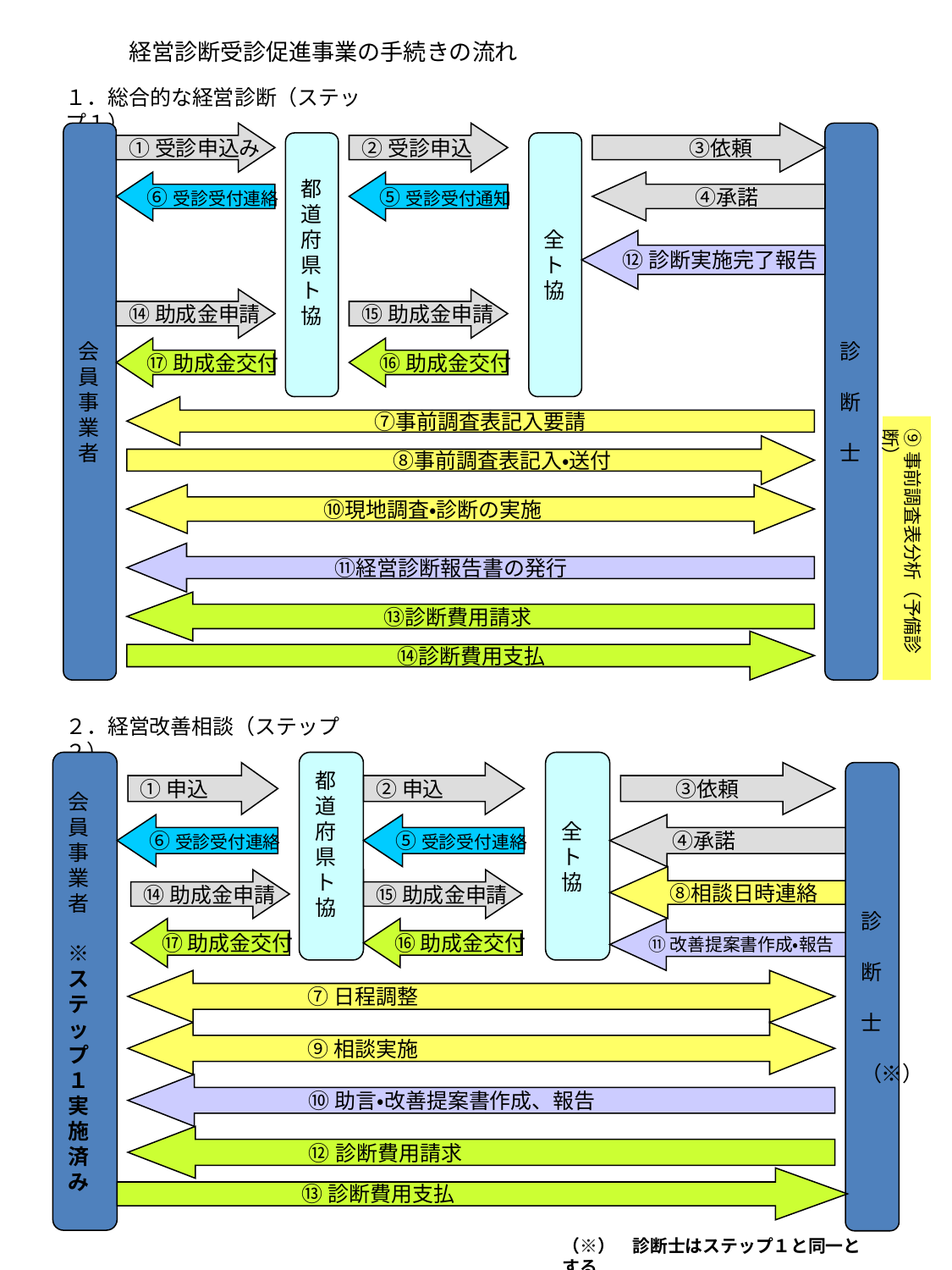

経営診断受診促進事業の手続きの流れ
１．総合的な経営診断（ステップ１）
会
員
事
業
者
①受診申込み
②受診申込
　　　　③依頼
診

断

士
都
道
府
県
ト
協

全
ト
協
⑥受診受付連絡
⑤受診受付通知
　　　④承諾
⑫診断実施完了報告
⑭助成金申請
⑮助成金申請
⑰助成金交付
⑯助成金交付
　　　　　　　　　　⑦事前調査表記入要請
⑨事前調査表分析（予備診断）
　　　　　　　　　　　　⑧事前調査表記入・送付
　　　　               ⑩現地調査・診断の実施
                　　　　 ⑪経営診断報告書の発行
　　　　　　　　　　⑬診断費用請求
　　　　　　　　　　　　 ⑭診断費用支払
２．経営改善相談（ステップ２）
会
員
事
業
者

※ステ
ップ
１実施済み
都
道
府
県
ト
協

全
ト
協

①申込
②申込
　　③依頼
診

断

士

（※）
⑥受診受付連絡
⑤受診受付連絡
　④承諾
　⑧相談日時連絡
⑭助成金申請
⑮助成金申請
⑰助成金交付
⑯助成金交付
⑪改善提案書作成・報告
                             ⑦日程調整
                             ⑨相談実施
                             ⑩助言・改善提案書作成、報告
                             ⑫診断費用請求
                                     ⑬診断費用支払
（※）　診断士はステップ１と同一とする